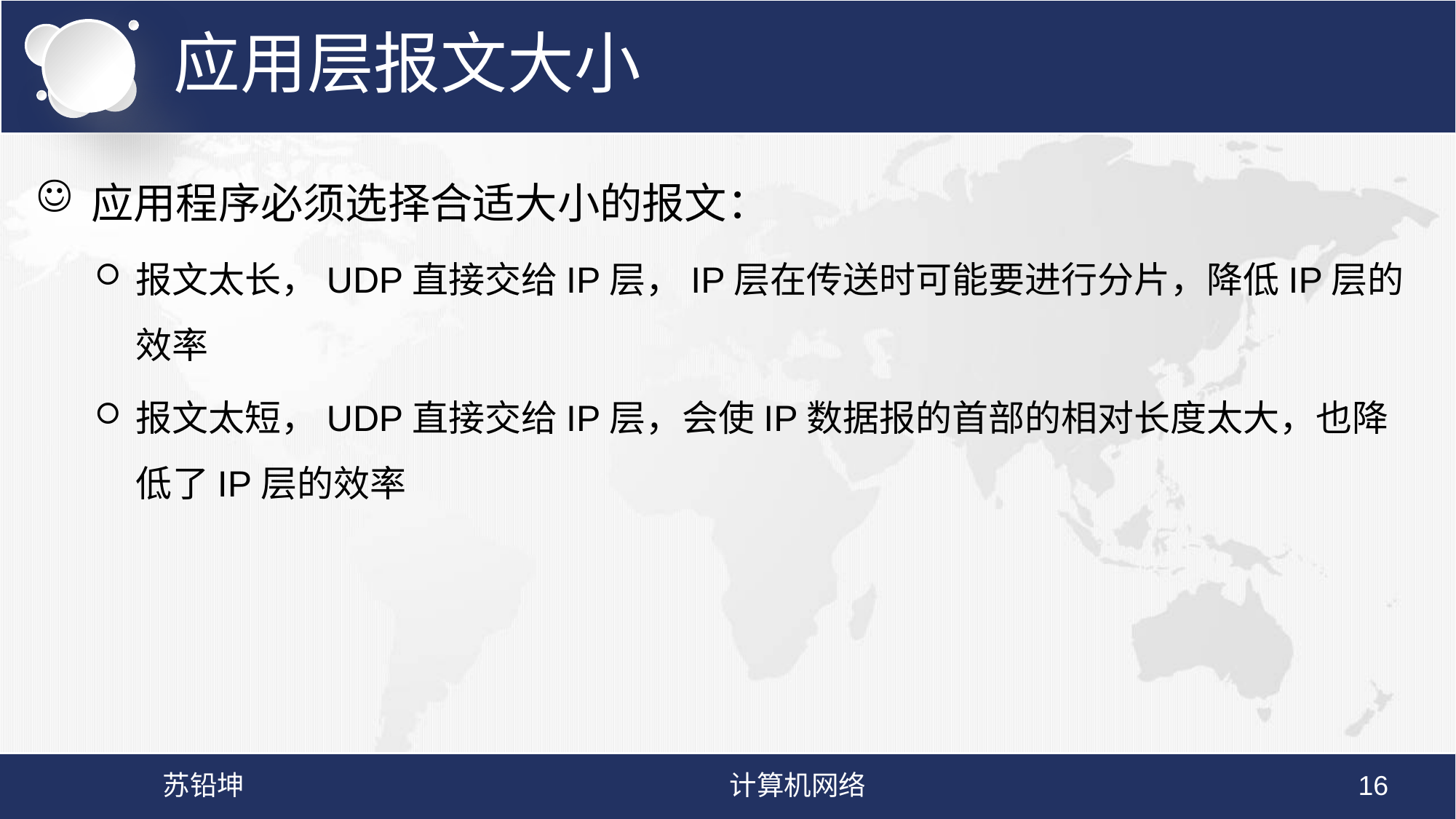

# 应用层报文大小

应用程序必须选择合适大小的报文：
报文太长，UDP直接交给IP层，IP层在传送时可能要进行分片，降低IP层的效率
报文太短，UDP直接交给IP层，会使IP数据报的首部的相对长度太大，也降低了IP层的效率

苏铅坤
计算机网络
16